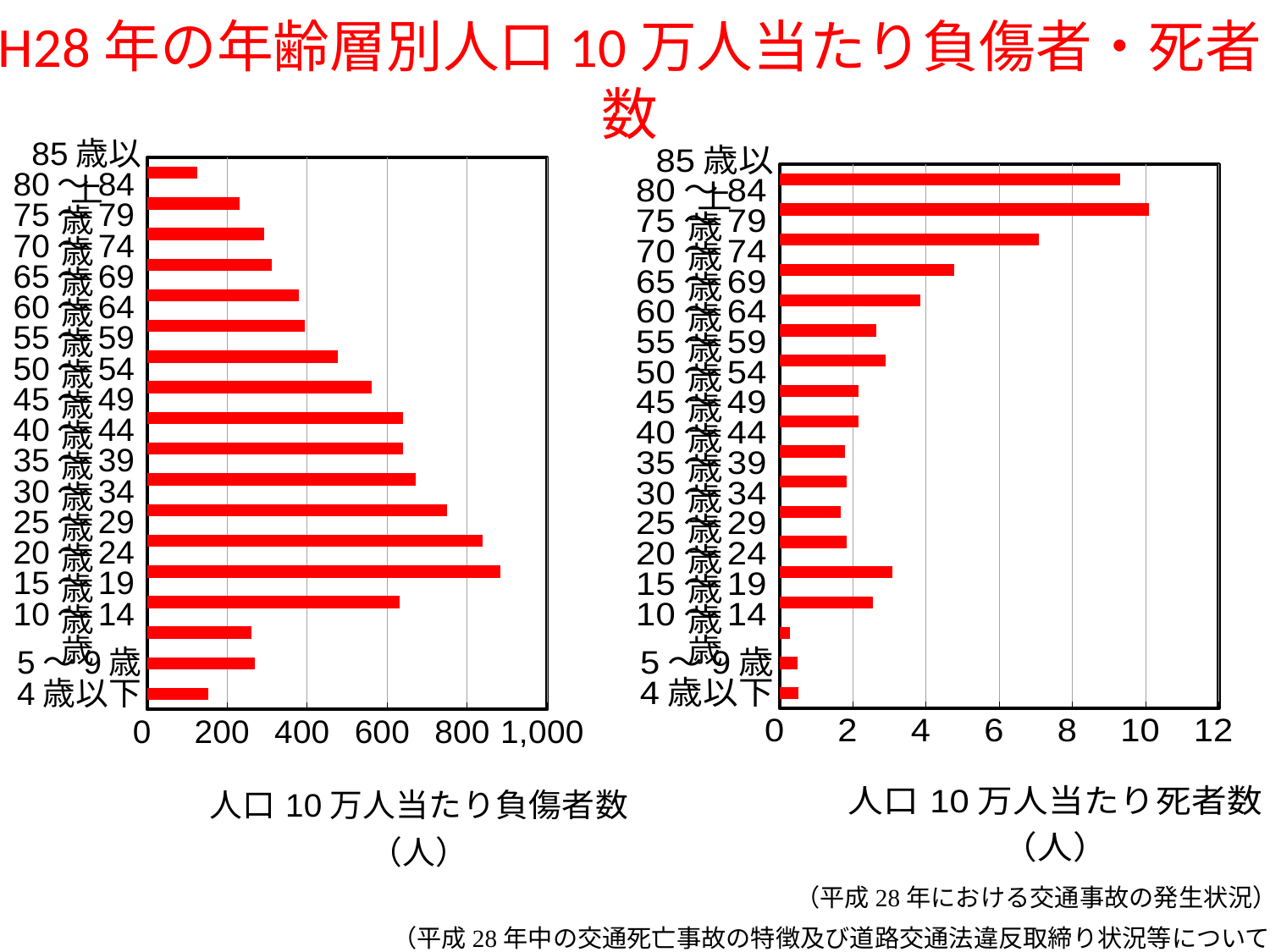

# H28年の年齢層別人口10万人当たり負傷者・死者数

### Chart

| Category |  |
|---|---|
| 4歳以下 | 153.0362856190802 |
| 5～9歳 | 268.671174898161 |
| 10～14歳 | 261.1568518088903 |
| 15～19歳 | 631.9332240194874 |
| 20～24歳 | 882.020777479893 |
| 25～29歳 | 837.5351014040554 |
| 30～34歳 | 749.3347963242353 |
| 35～39歳 | 670.5387205387206 |
| 40～44歳 | 638.7176325524044 |
| 45～49歳 | 639.674477663627 |
| 50～54歳 | 560.9457755359394 |
| 55～59歳 | 475.9148369926812 |
| 60～64歳 | 394.5357776463631 |
| 65～69歳 | 379.417254251348 |
| 70～74歳 | 311.6034303534303 |
| 75～79歳 | 292.2255854707662 |
| 80～84歳 | 231.4861471111093 |
| 85歳以上 | 124.5425307525115 |

### Chart

| Category |  |
|---|---|
| 4歳以下 | 0.501232430299621 |
| 5～9歳 | 0.490585753729348 |
| 10～14歳 | 0.285749136903662 |
| 15～19歳 | 2.546440076772672 |
| 20～24歳 | 3.083109919571045 |
| 25～29歳 | 1.825273010920437 |
| 30～34歳 | 1.67329584419147 |
| 35～39歳 | 1.827801827801828 |
| 40～44歳 | 1.77764077270859 |
| 45～49歳 | 2.158605563892416 |
| 50～54歳 | 2.156368221941992 |
| 55～59歳 | 2.887558216899534 |
| 60～64歳 | 2.637492607924305 |
| 65～69歳 | 3.846951472418083 |
| 70～74歳 | 4.768711018711015 |
| 75～79歳 | 7.073442727417555 |
| 80～84歳 | 10.0979155161224 |
| 85歳以上 | 9.30948767740968 |
（平成28年における交通事故の発生状況）
（平成28年中の交通死亡事故の特徴及び道路交通法違反取締り状況等について）